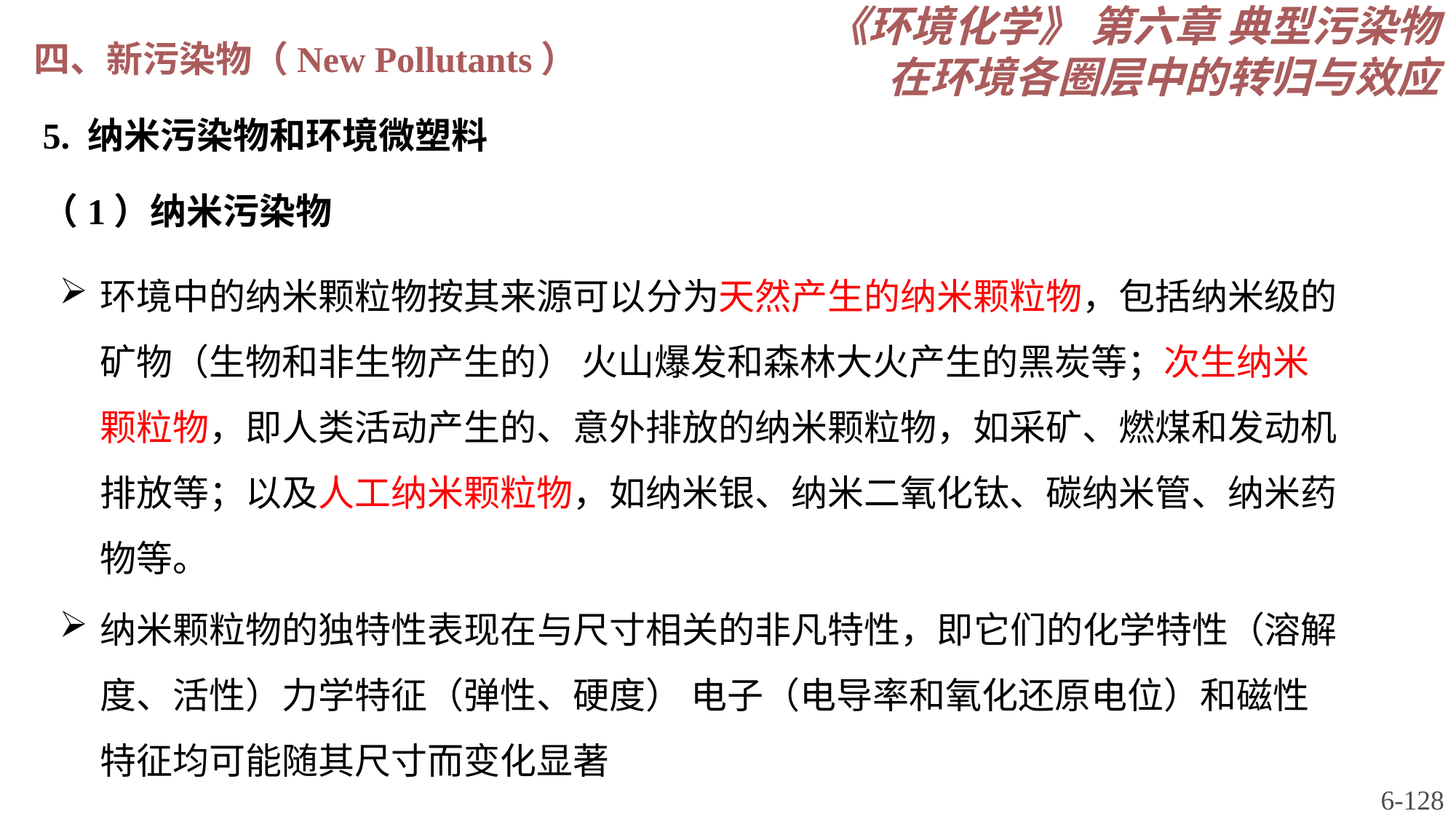

《环境化学》 第六章 典型污染物在环境各圈层中的转归与效应
四、新污染物（New Pollutants）
5. 纳米污染物和环境微塑料
（1）纳米污染物
环境中的纳米颗粒物按其来源可以分为天然产生的纳米颗粒物，包括纳米级的矿物（生物和非生物产生的） 火山爆发和森林大火产生的黑炭等；次生纳米颗粒物，即人类活动产生的、意外排放的纳米颗粒物，如采矿、燃煤和发动机排放等；以及人工纳米颗粒物，如纳米银、纳米二氧化钛、碳纳米管、纳米药物等。
纳米颗粒物的独特性表现在与尺寸相关的非凡特性，即它们的化学特性（溶解度、活性）力学特征（弹性、硬度） 电子（电导率和氧化还原电位）和磁性特征均可能随其尺寸而变化显著
6-128